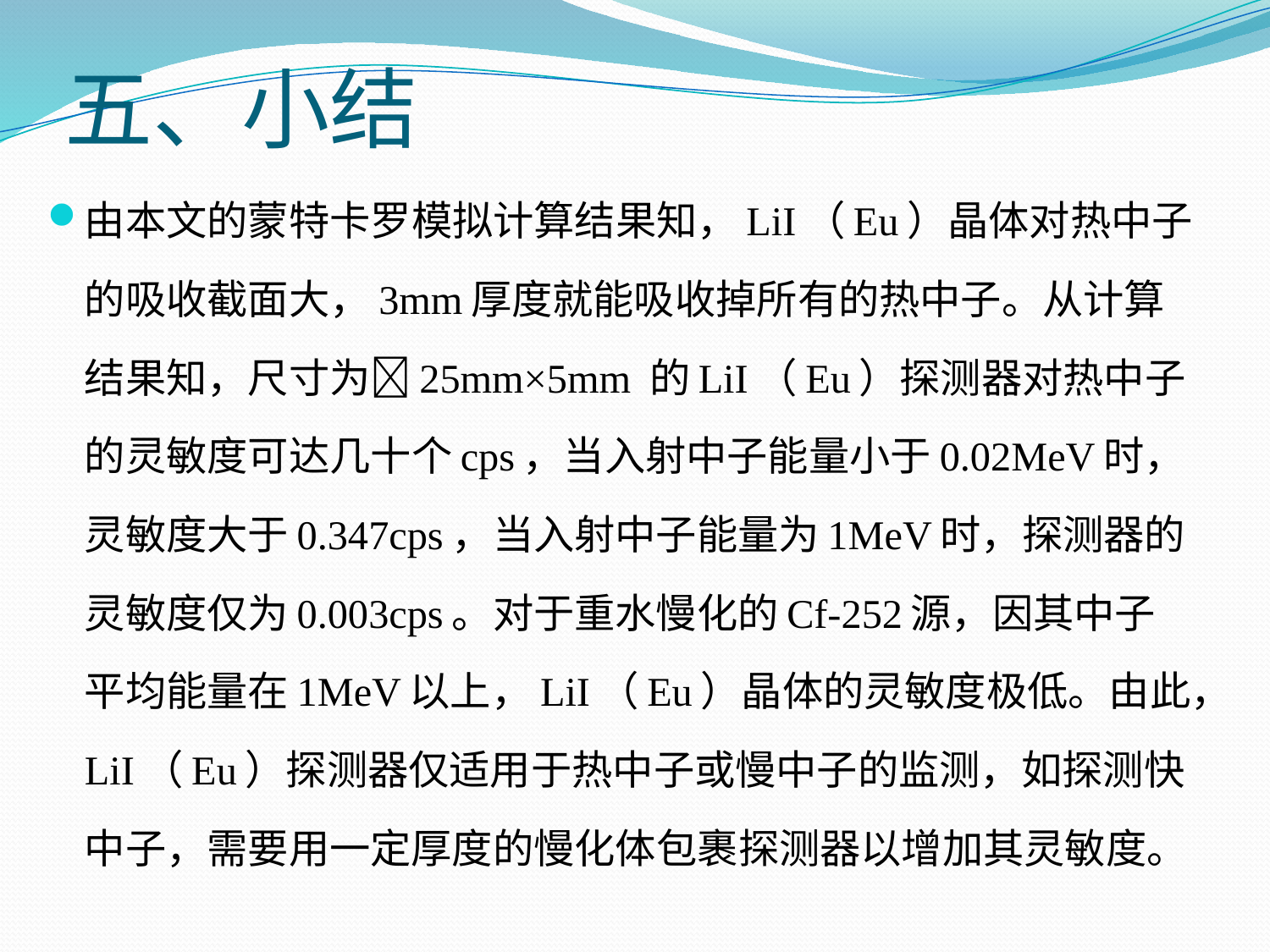

五、小结
由本文的蒙特卡罗模拟计算结果知，LiI（Eu）晶体对热中子的吸收截面大，3mm厚度就能吸收掉所有的热中子。从计算结果知，尺寸为Φ25mm×5mm 的LiI（Eu）探测器对热中子的灵敏度可达几十个cps，当入射中子能量小于0.02MeV时，灵敏度大于0.347cps，当入射中子能量为1MeV时，探测器的灵敏度仅为0.003cps。对于重水慢化的Cf-252源，因其中子平均能量在1MeV以上，LiI（Eu）晶体的灵敏度极低。由此，LiI（Eu）探测器仅适用于热中子或慢中子的监测，如探测快中子，需要用一定厚度的慢化体包裹探测器以增加其灵敏度。